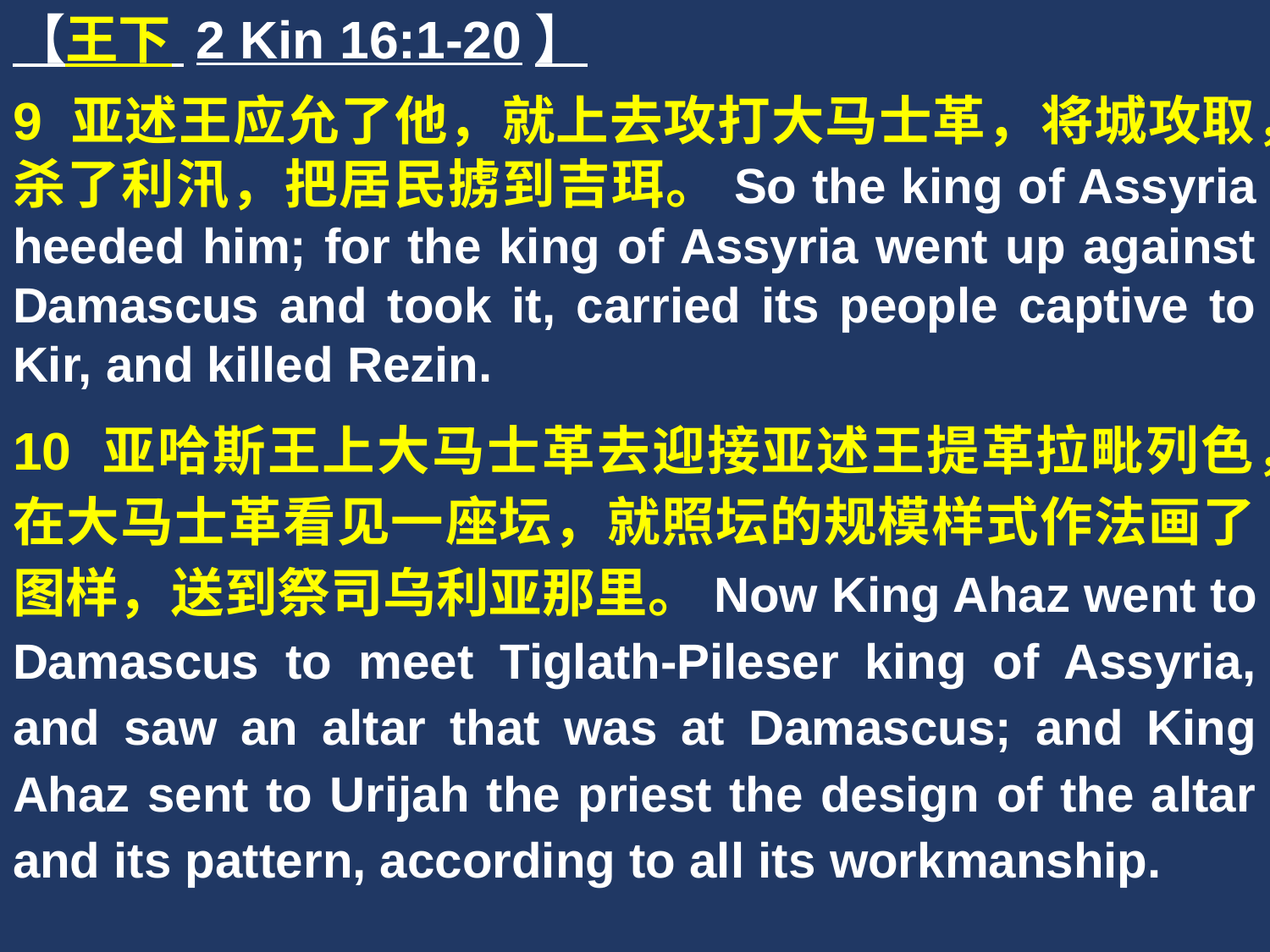

【王下 2 Kin 16:1-20】
9 亚述王应允了他，就上去攻打大马士革，将城攻取，杀了利汛，把居民掳到吉珥。So the king of Assyria heeded him; for the king of Assyria went up against Damascus and took it, carried its people captive to Kir, and killed Rezin.
10 亚哈斯王上大马士革去迎接亚述王提革拉毗列色，在大马士革看见一座坛，就照坛的规模样式作法画了图样，送到祭司乌利亚那里。Now King Ahaz went to Damascus to meet Tiglath-Pileser king of Assyria, and saw an altar that was at Damascus; and King Ahaz sent to Urijah the priest the design of the altar and its pattern, according to all its workmanship.